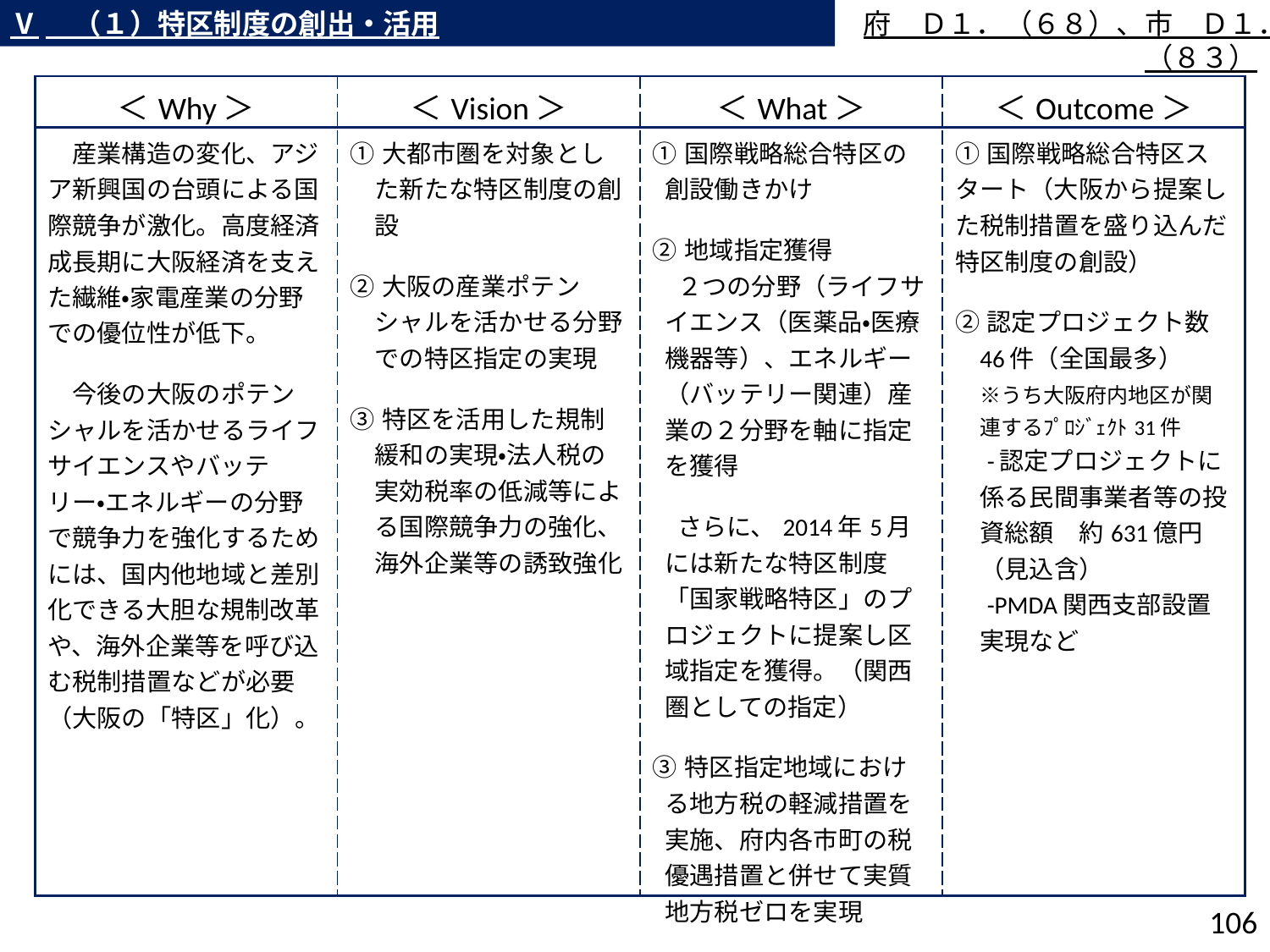

Ⅴ　（１）特区制度の創出・活用
府　Ｄ１．（６８）、市　Ｄ１．（８３）
| ＜Why＞ | ＜Vision＞ | ＜What＞ | ＜Outcome＞ |
| --- | --- | --- | --- |
| 産業構造の変化、アジア新興国の台頭による国際競争が激化。高度経済成長期に大阪経済を支えた繊維・家電産業の分野での優位性が低下。 　今後の大阪のポテンシャルを活かせるライフサイエンスやバッテリー・エネルギーの分野で競争力を強化するためには、国内他地域と差別化できる大胆な規制改革や、海外企業等を呼び込む税制措置などが必要（大阪の「特区」化）。 | ①大都市圏を対象とした新たな特区制度の創設 ②大阪の産業ポテンシャルを活かせる分野での特区指定の実現 ③特区を活用した規制緩和の実現・法人税の実効税率の低減等による国際競争力の強化、海外企業等の誘致強化 | ①国際戦略総合特区の創設働きかけ ②地域指定獲得 　２つの分野（ライフサイエンス（医薬品・医療機器等）、エネルギー（バッテリー関連）産業の２分野を軸に指定を獲得 　さらに、2014年5月には新たな特区制度「国家戦略特区」のプロジェクトに提案し区域指定を獲得。（関西圏としての指定） ③特区指定地域における地方税の軽減措置を実施、府内各市町の税優遇措置と併せて実質地方税ゼロを実現 | ①国際戦略総合特区スタート（大阪から提案した税制措置を盛り込んだ特区制度の創設） ②認定プロジェクト数46件（全国最多） 　※うち大阪府内地区が関連するﾌﾟﾛｼﾞｪｸﾄ31件 　-認定プロジェクトに係る民間事業者等の投資総額　約631億円（見込含） 　-PMDA関西支部設置実現など |
106